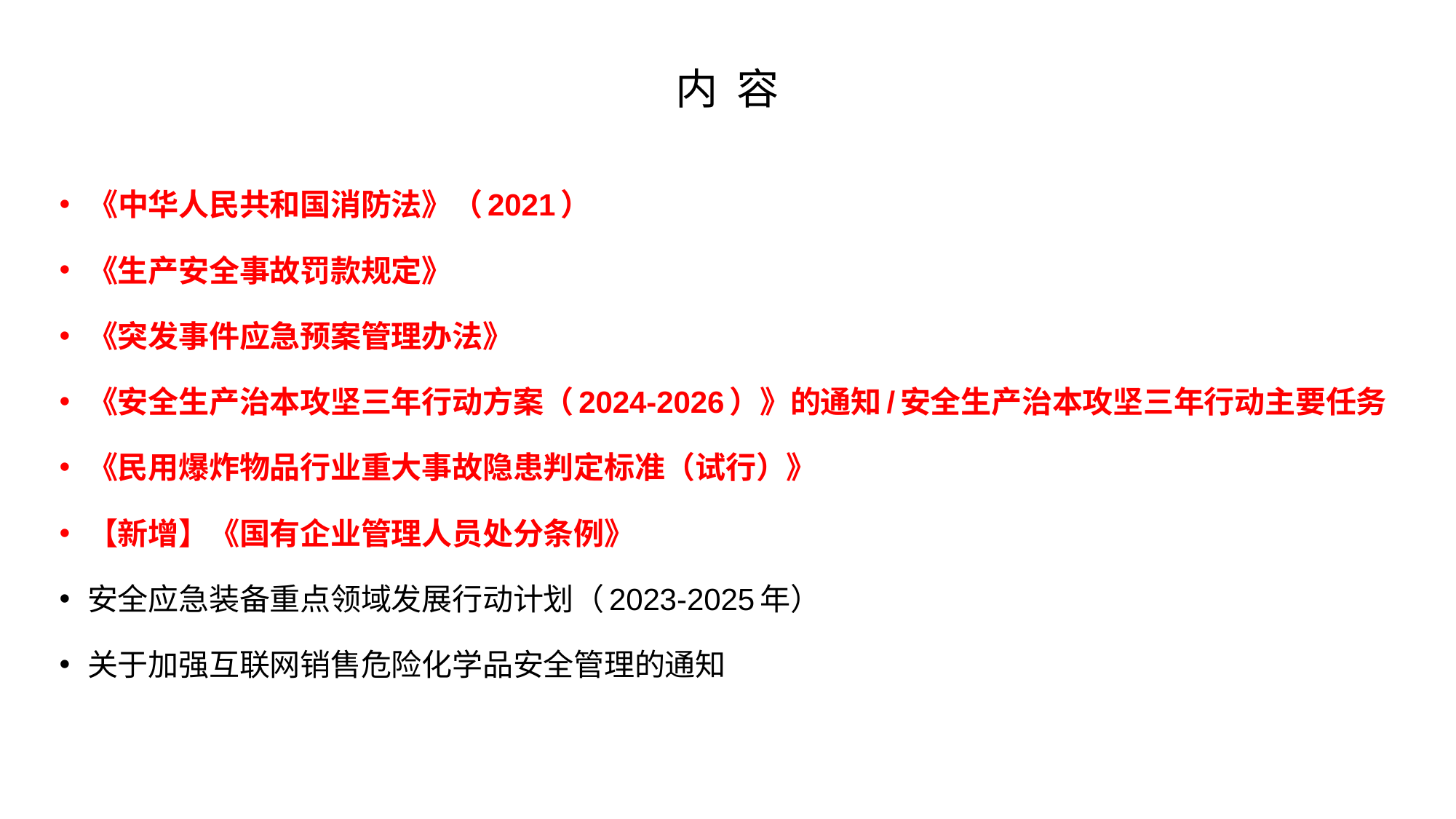

# 内  容
《中华人民共和国消防法》（2021）
《生产安全事故罚款规定》
《突发事件应急预案管理办法》
《安全生产治本攻坚三年行动方案（2024-2026）》的通知/安全生产治本攻坚三年行动主要任务
《民用爆炸物品行业重大事故隐患判定标准（试行）》
【新增】《国有企业管理人员处分条例》
安全应急装备重点领域发展行动计划（2023-2025年）
关于加强互联网销售危险化学品安全管理的通知